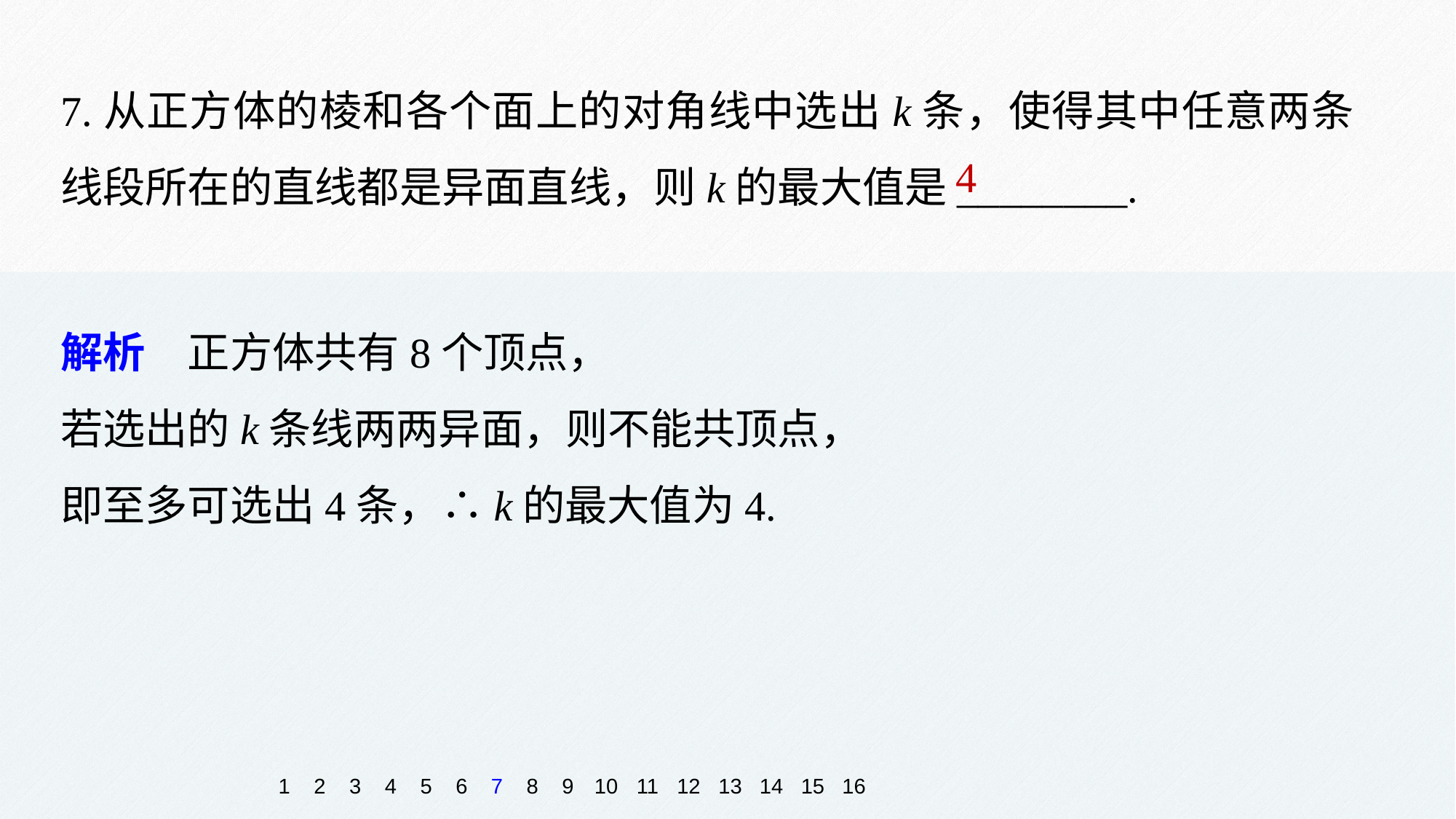

7.从正方体的棱和各个面上的对角线中选出k条，使得其中任意两条线段所在的直线都是异面直线，则k的最大值是________.
4
解析　正方体共有8个顶点，
若选出的k条线两两异面，则不能共顶点，
即至多可选出4条，∴k的最大值为4.
1
2
3
4
5
6
7
8
9
10
11
12
13
14
15
16